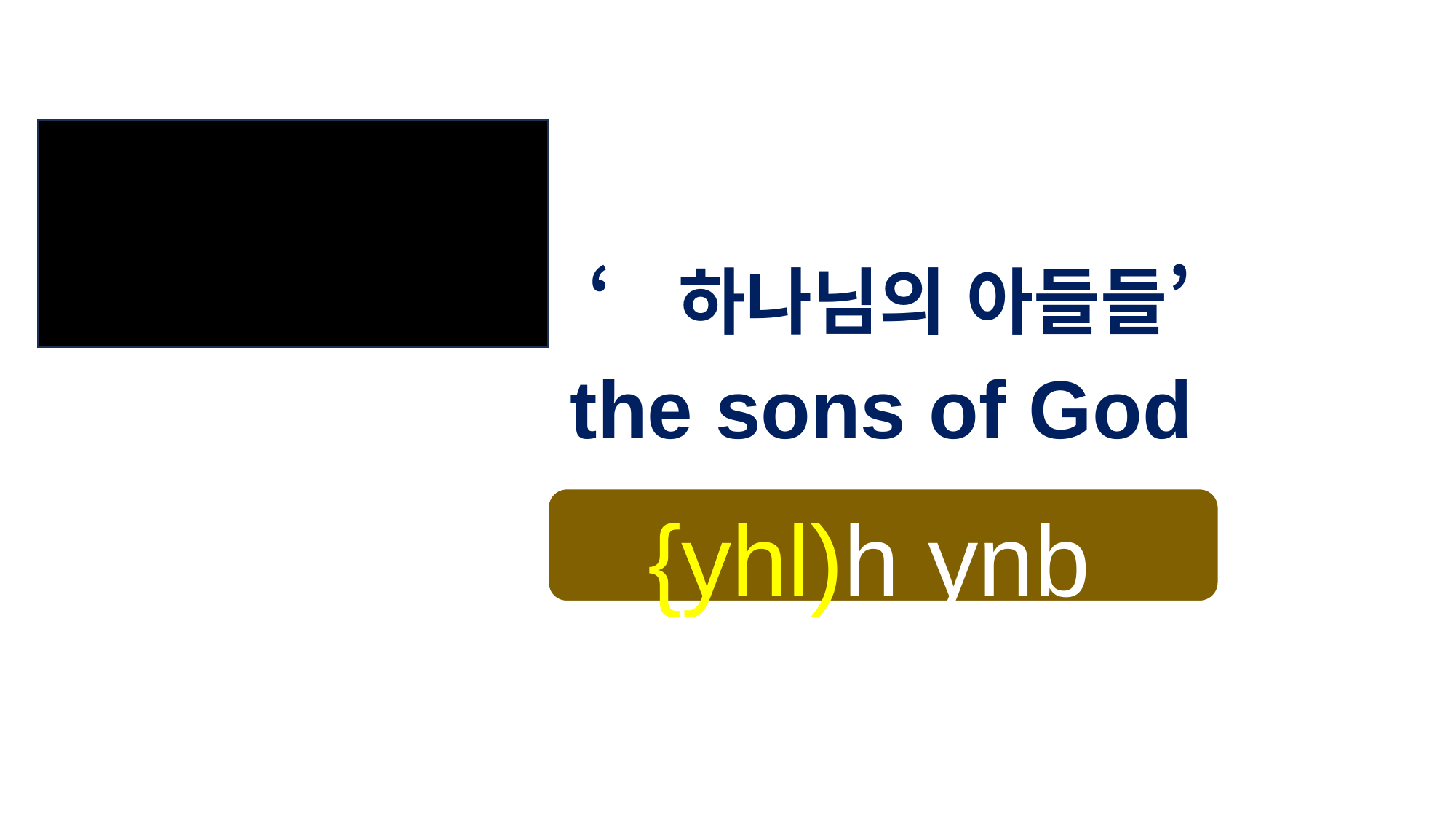

153
‘하나님의 아들들’

 the sons of God
{yhl)h ynb